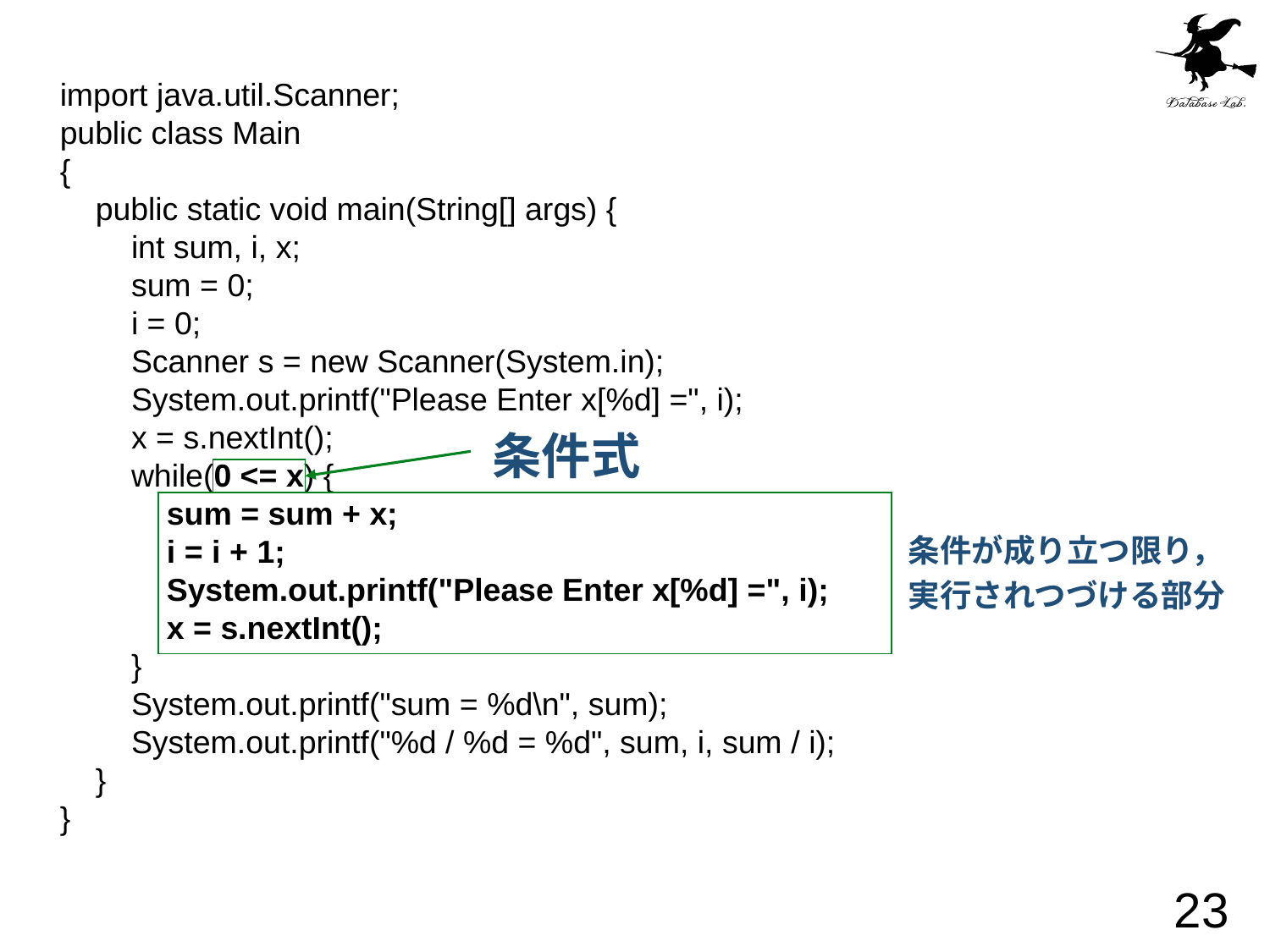

import java.util.Scanner;
public class Main
{
    public static void main(String[] args) {
        int sum, i, x;
        sum = 0;
        i = 0;
        Scanner s = new Scanner(System.in);
        System.out.printf("Please Enter x[%d] =", i);
        x = s.nextInt();
        while(0 <= x) {
            sum = sum + x;
            i = i + 1;
            System.out.printf("Please Enter x[%d] =", i);
            x = s.nextInt();
        }
        System.out.printf("sum = %d\n", sum);
        System.out.printf("%d / %d = %d", sum, i, sum / i);
    }
}

条件式

条件が成り立つ限り，
実行されつづける部分
23